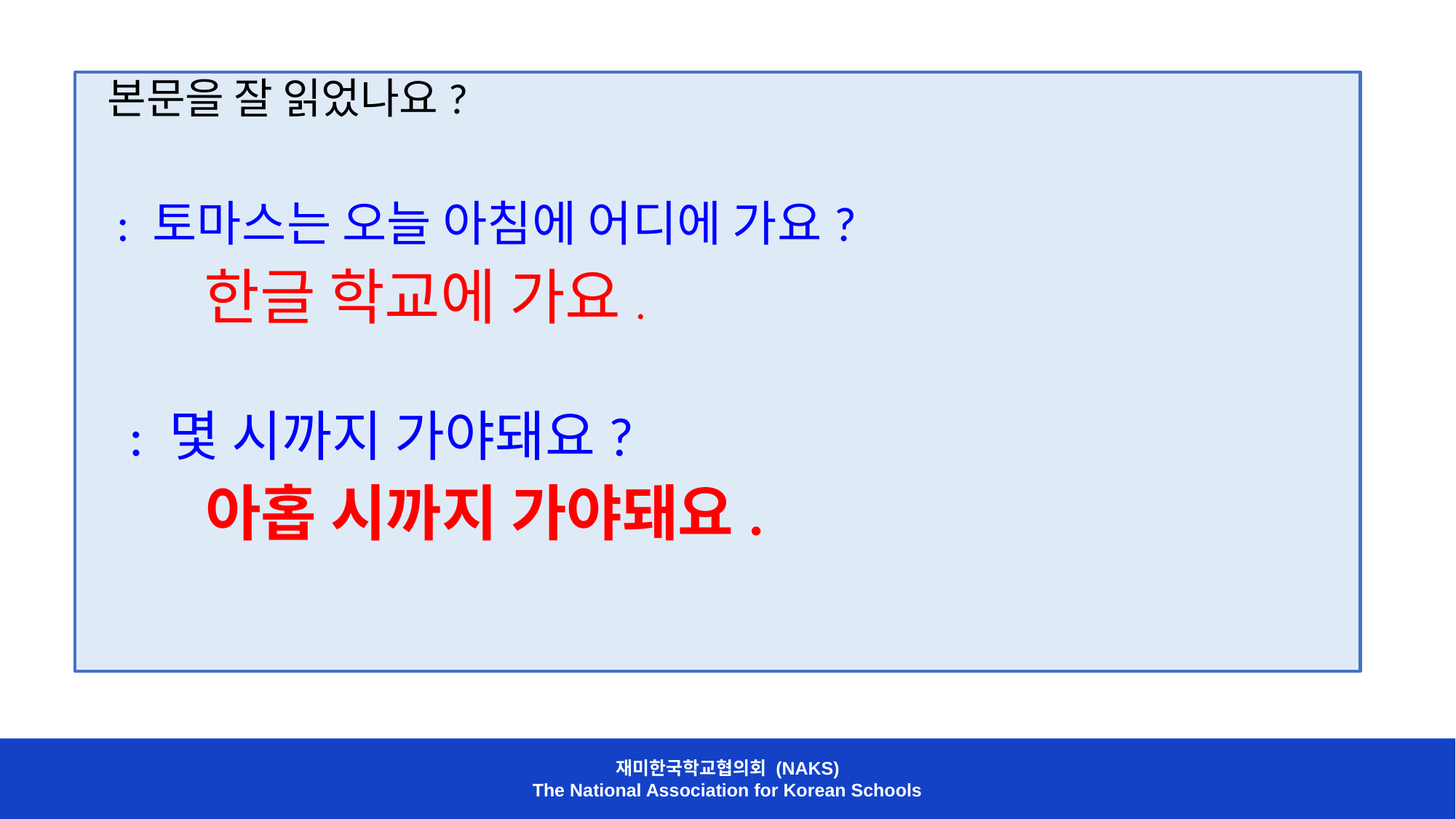

본문을 잘 읽었나요?

 : 토마스는 오늘 아침에 어디에 가요?
         한글 학교에 가요.

  : 몇 시까지 가야돼요?
        아홉 시까지 가야돼요.
재미한국학교협의회 (NAKS)
The National Association for Korean Schools